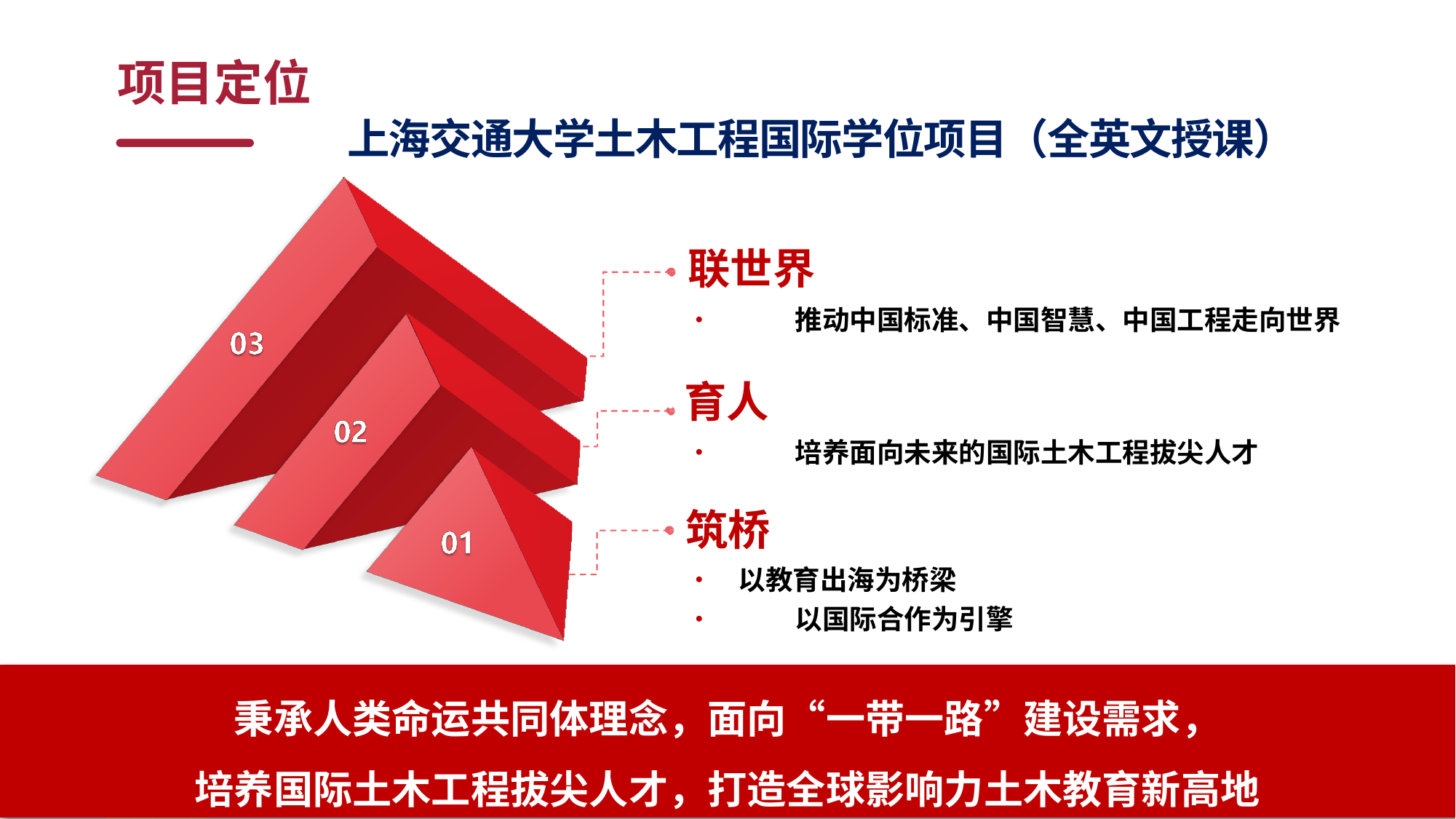

项目定位
上海交通大学土木工程国际学位项目（全英文授课）

联世界

•	推动中国标准、中国智慧、中国工程走向世界

育人
•	培养面向未来的国际土木工程拔尖人才

筑桥
•   以教育出海为桥梁
•	以国际合作为引擎

秉承人类命运共同体理念，面向“一带一路”建设需求，
培养国际土木工程拔尖人才，打造全球影响力土木教育新高地